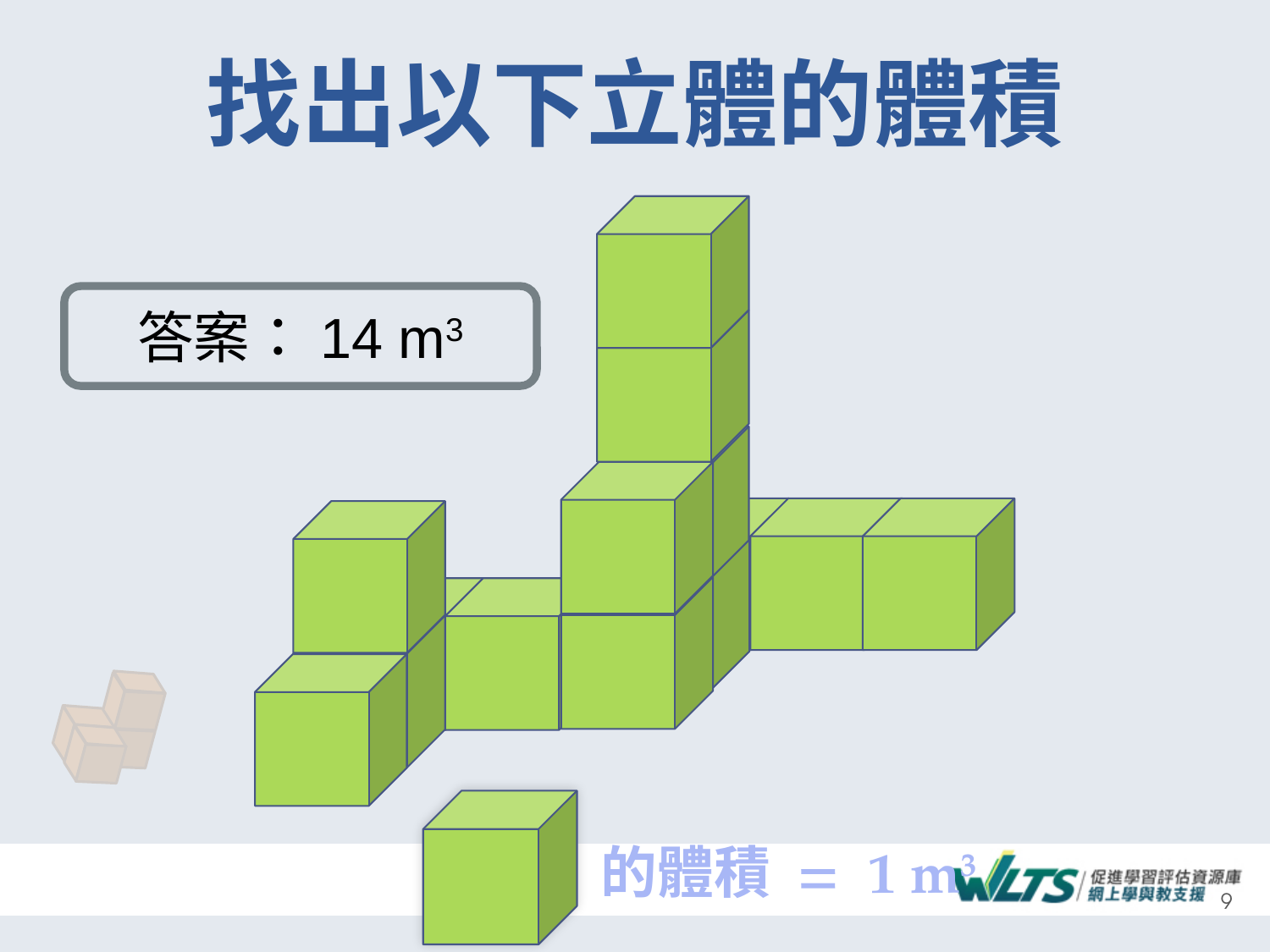

# 找出以下立體的體積

答案：14 m3

的體積 =  1 m3
9